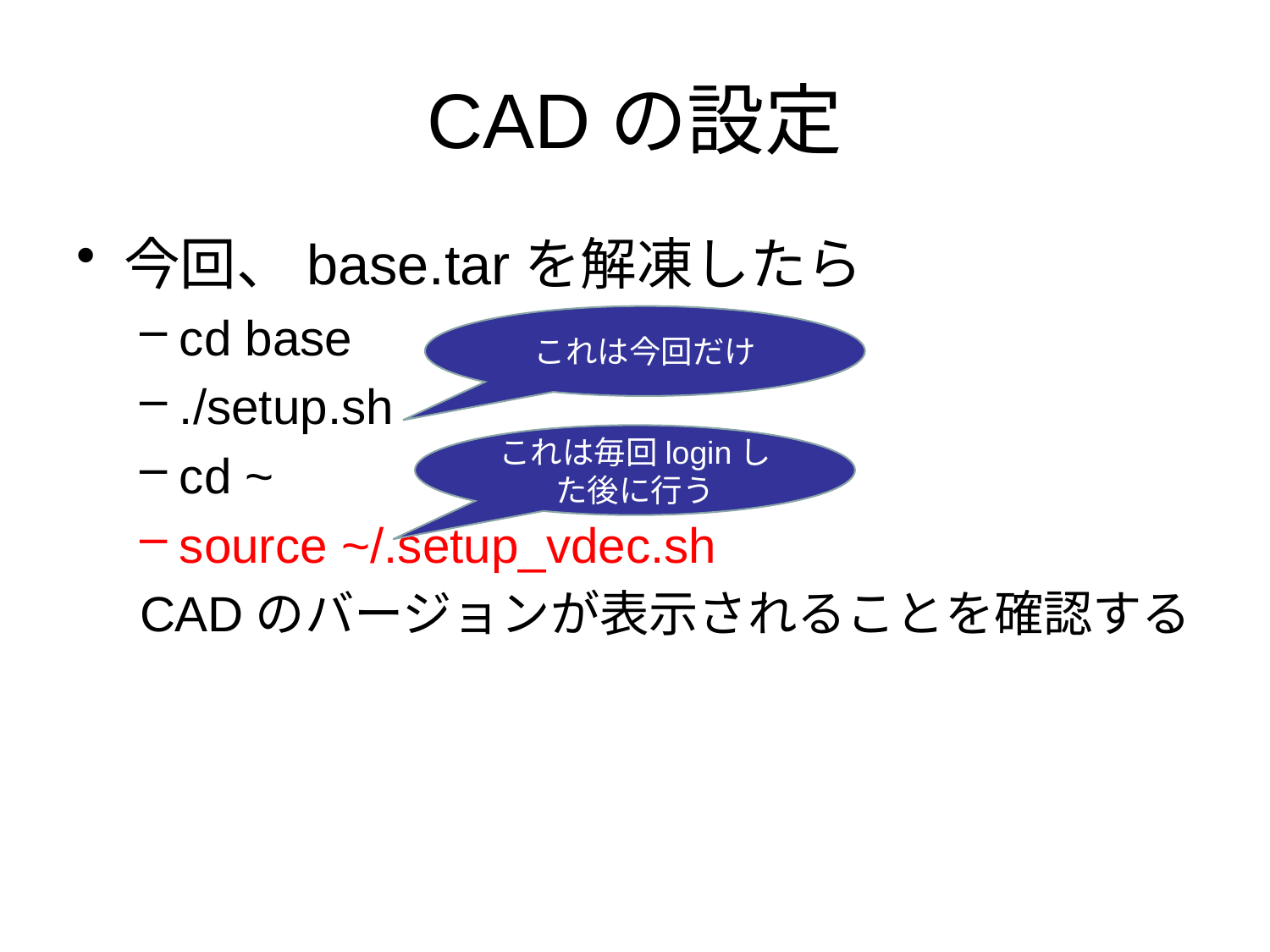

# CADの設定
今回、base.tarを解凍したら
cd base
./setup.sh
cd ~
source ~/.setup_vdec.sh
CADのバージョンが表示されることを確認する
これは今回だけ
これは毎回loginした後に行う